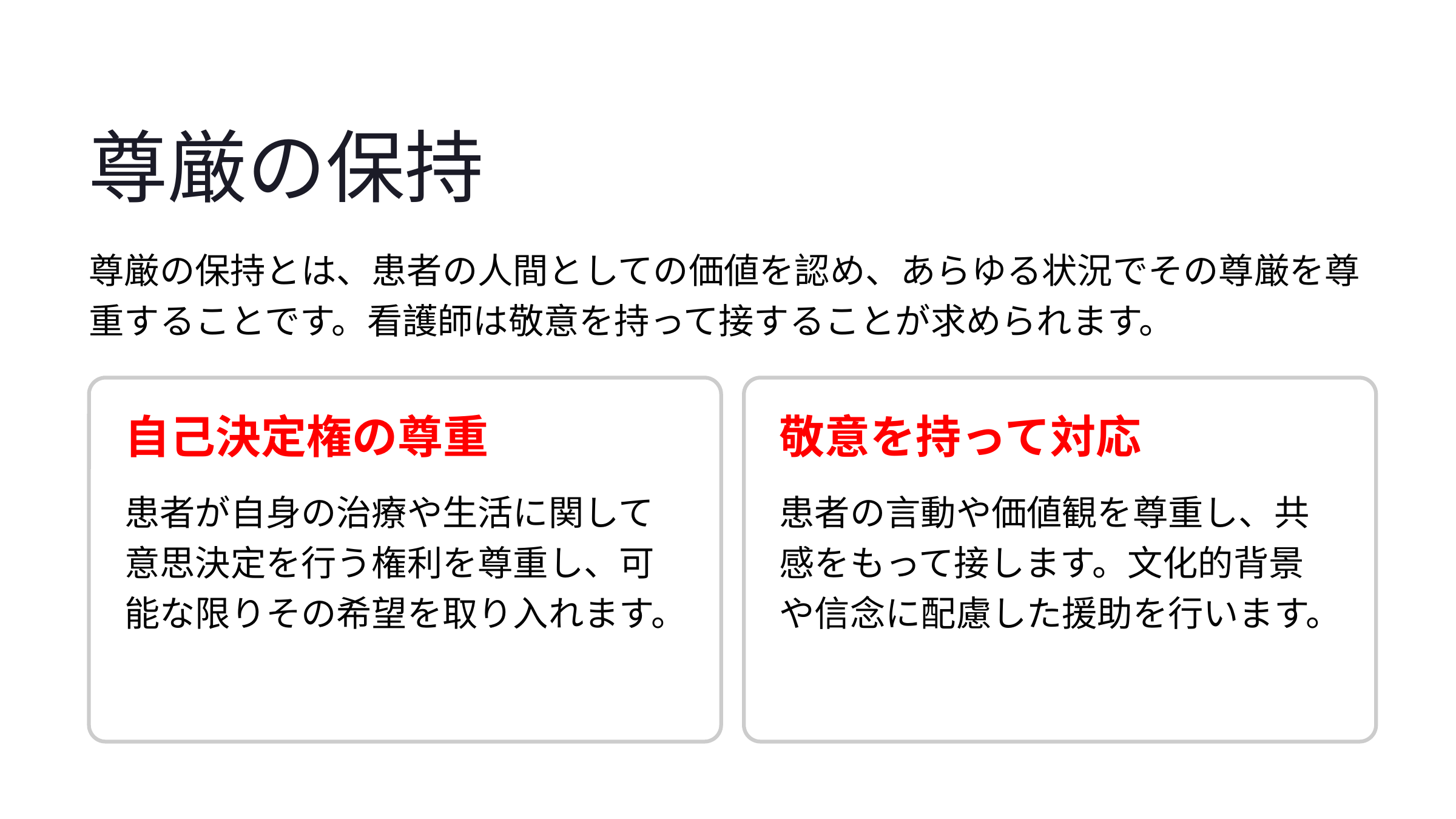

尊厳の保持
尊厳の保持とは、患者の人間としての価値を認め、あらゆる状況でその尊厳を尊重することです。看護師は敬意を持って接することが求められます。

自己決定権の尊重
敬意を持って対応
患者が自身の治療や生活に関して意思決定を行う権利を尊重し、可能な限りその希望を取り入れます。
患者の言動や価値観を尊重し、共感をもって接します。文化的背景や信念に配慮した援助を行います。